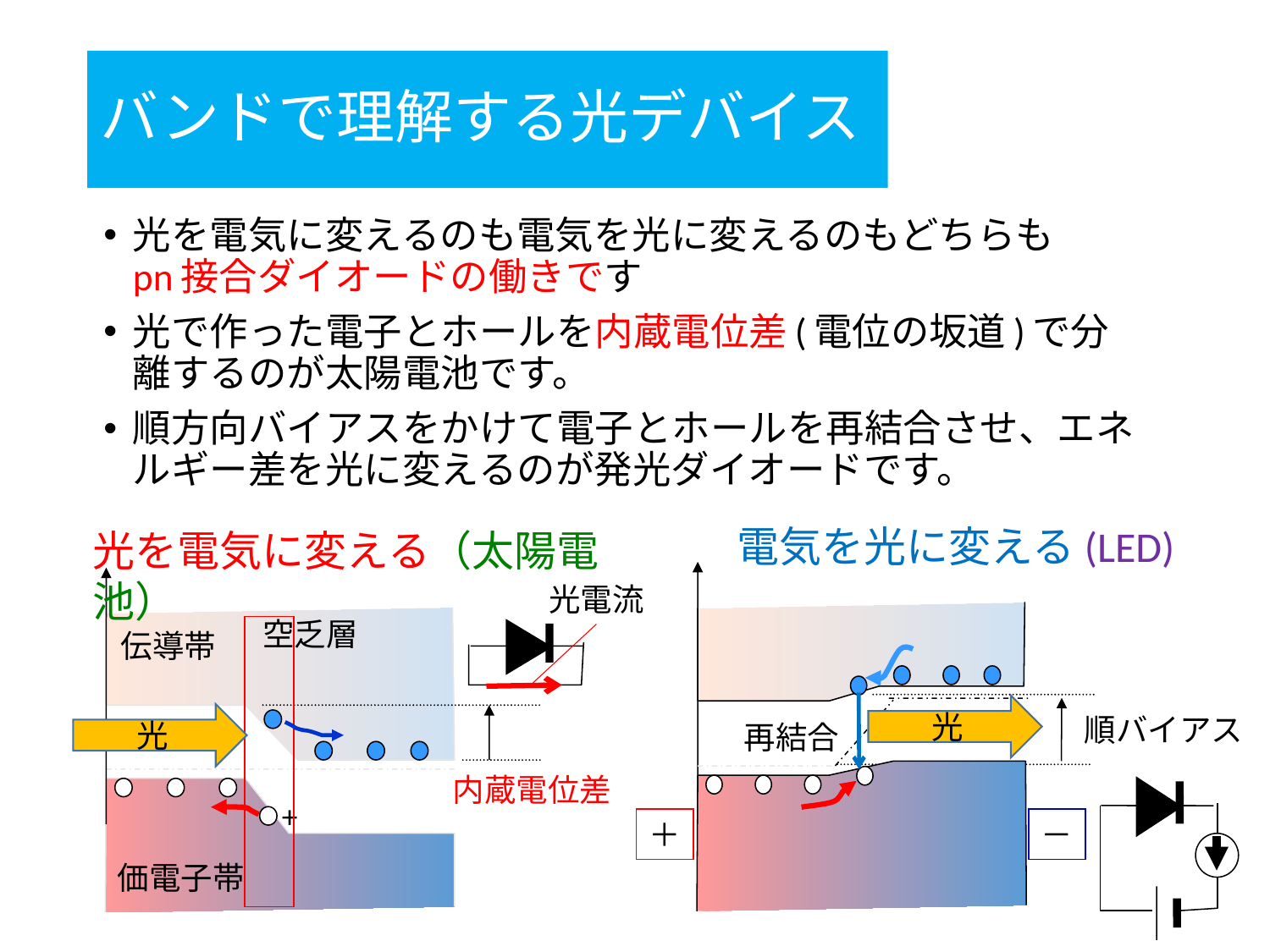

# バンドで理解する光デバイス
光を電気に変えるのも電気を光に変えるのもどちらも
pn接合ダイオードの働きです
光で作った電子とホールを内蔵電位差(電位の坂道)で分離するのが太陽電池です。
順方向バイアスをかけて電子とホールを再結合させ、エネルギー差を光に変えるのが発光ダイオードです。
電気を光に変える(LED)

光

順バイアス
再結合

＋
－

光を電気に変える（太陽電池）

光電流

空乏層

伝導帯

-
光

+

価電子帯
内蔵電位差